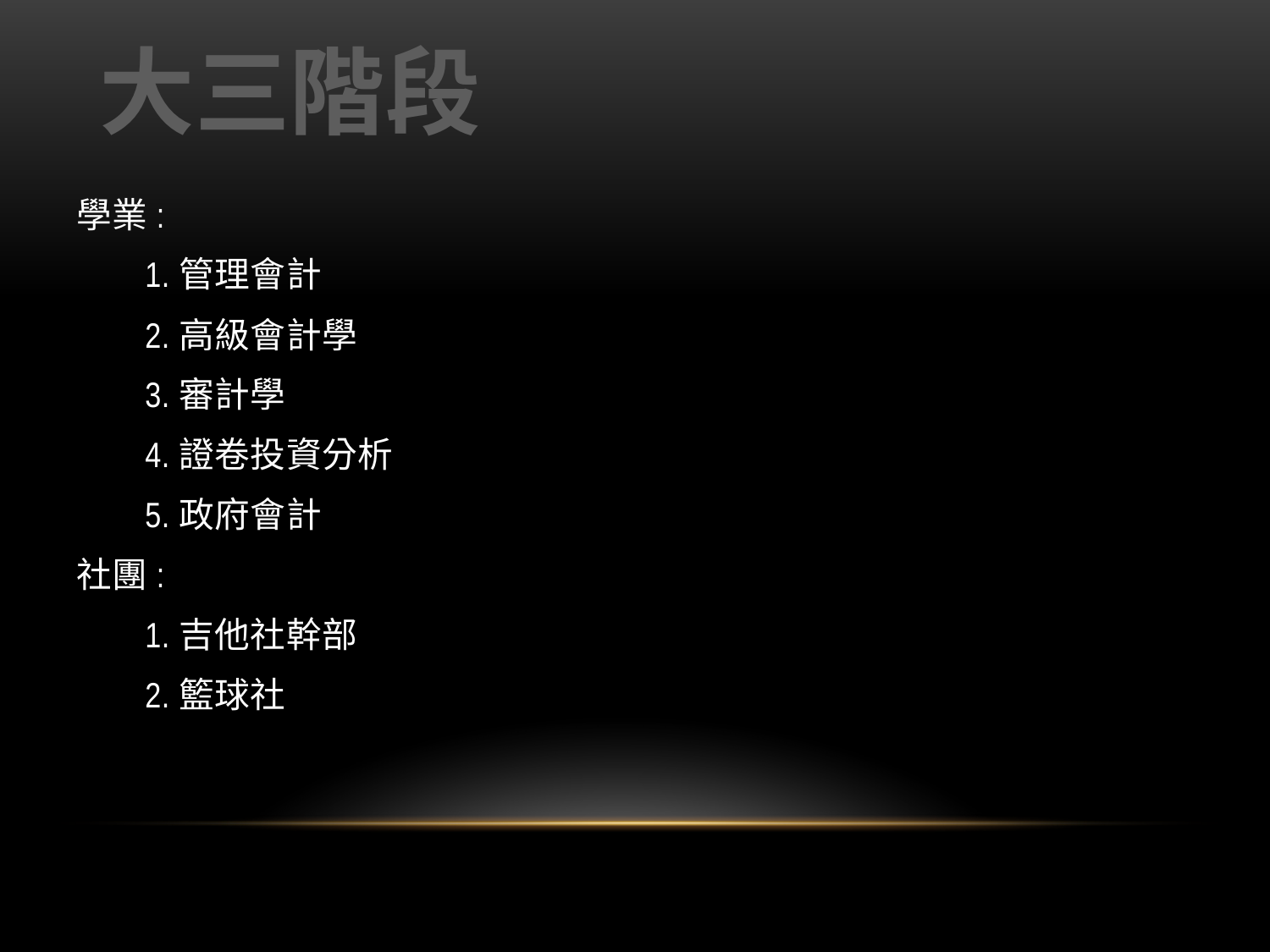

大三階段
學業:
        1.管理會計
        2.高級會計學
        3.審計學
        4.證卷投資分析
        5.政府會計
社團:
        1.吉他社幹部
        2.籃球社